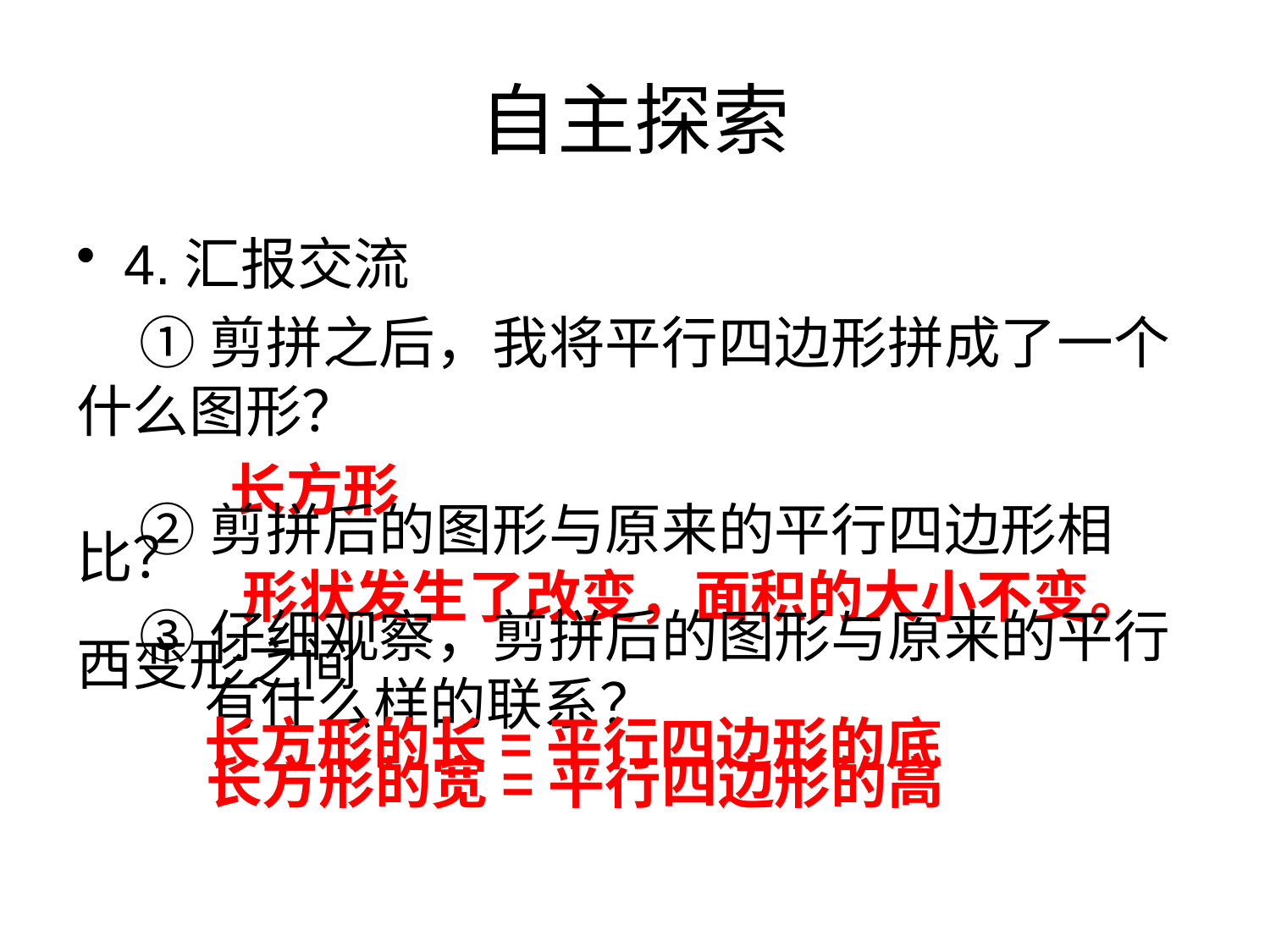

# 自主探索
4.汇报交流
     ①剪拼之后，我将平行四边形拼成了一个什么图形？
           长方形
     ②剪拼后的图形与原来的平行四边形相比？
            形状发生了改变，面积的大小不变。
     ③仔细观察，剪拼后的图形与原来的平行西变形之间
         有什么样的联系？
         长方形的长=平行四边形的底
         长方形的宽=平行四边形的高